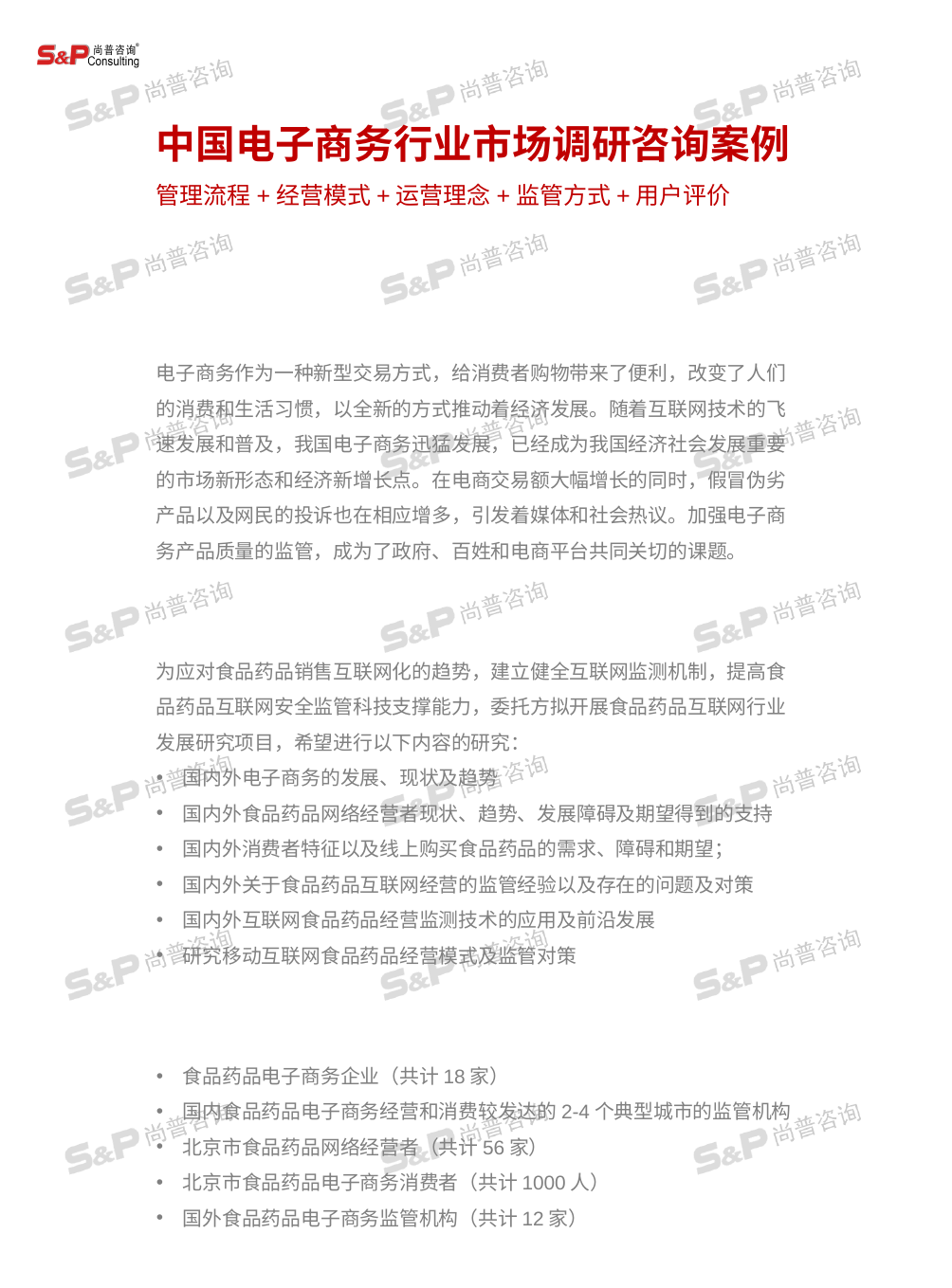

中国电子商务行业市场调研咨询案例
管理流程+经营模式+运营理念+监管方式+用户评价

电子商务作为一种新型交易方式，给消费者购物带来了便利，改变了人们的消费和生活习惯，以全新的方式推动着经济发展。随着互联网技术的飞速发展和普及，我国电子商务迅猛发展，已经成为我国经济社会发展重要的市场新形态和经济新增长点。在电商交易额大幅增长的同时，假冒伪劣产品以及网民的投诉也在相应增多，引发着媒体和社会热议。加强电子商务产品质量的监管，成为了政府、百姓和电商平台共同关切的课题。

为应对食品药品销售互联网化的趋势，建立健全互联网监测机制，提高食品药品互联网安全监管科技支撑能力，委托方拟开展食品药品互联网行业发展研究项目，希望进行以下内容的研究：
国内外电子商务的发展、现状及趋势
国内外食品药品网络经营者现状、趋势、发展障碍及期望得到的支持
国内外消费者特征以及线上购买食品药品的需求、障碍和期望；
国内外关于食品药品互联网经营的监管经验以及存在的问题及对策
国内外互联网食品药品经营监测技术的应用及前沿发展
研究移动互联网食品药品经营模式及监管对策

食品药品电子商务企业（共计18家）
国内食品药品电子商务经营和消费较发达的2-4个典型城市的监管机构
北京市食品药品网络经营者（共计56家）
北京市食品药品电子商务消费者（共计1000人）
国外食品药品电子商务监管机构（共计12家）